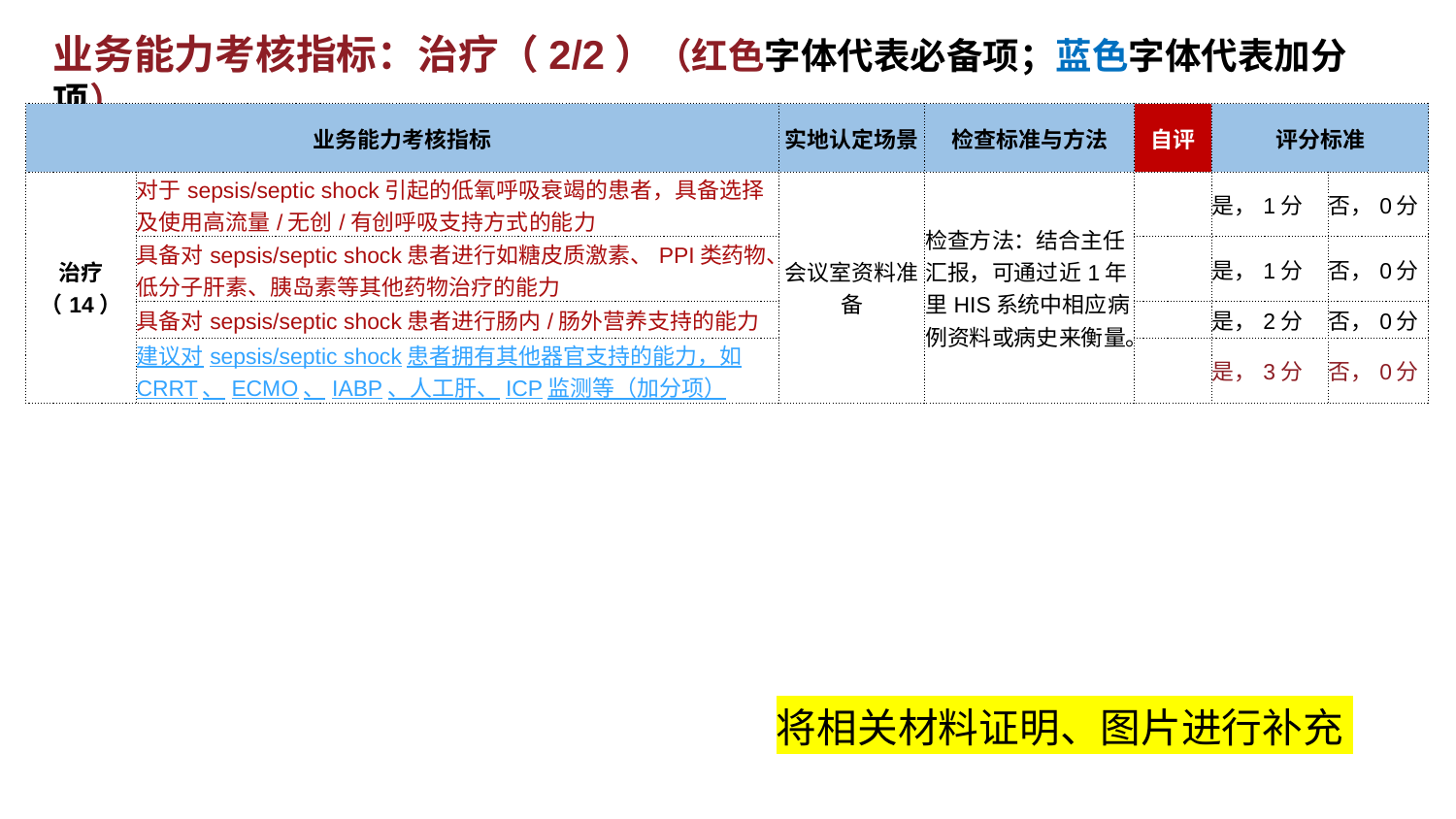

业务能力考核指标：治疗（2/2）（红色字体代表必备项；蓝色字体代表加分项）
| 业务能力考核指标 |  | 实地认定场景 | 检查标准与方法 | 自评 | 评分标准 |  |
| --- | --- | --- | --- | --- | --- | --- |
| 治疗（14） | 对于sepsis/septic shock引起的低氧呼吸衰竭的患者，具备选择及使用高流量/无创/有创呼吸支持方式的能力 | 会议室资料准备 | 检查方法：结合主任汇报，可通过近1年里HIS系统中相应病例资料或病史来衡量。 |  | 是，1分 | 否，0分 |
|  | 具备对sepsis/septic shock患者进行如糖皮质激素、PPI类药物、低分子肝素、胰岛素等其他药物治疗的能力 |  |  |  | 是，1分 | 否，0分 |
|  | 具备对sepsis/septic shock患者进行肠内/肠外营养支持的能力 |  |  |  | 是，2分 | 否，0分 |
|  | 建议对sepsis/septic shock患者拥有其他器官支持的能力，如CRRT、ECMO、IABP、人工肝、ICP监测等（加分项） |  |  |  | 是，3分 | 否，0分 |
将相关材料证明、图片进行补充